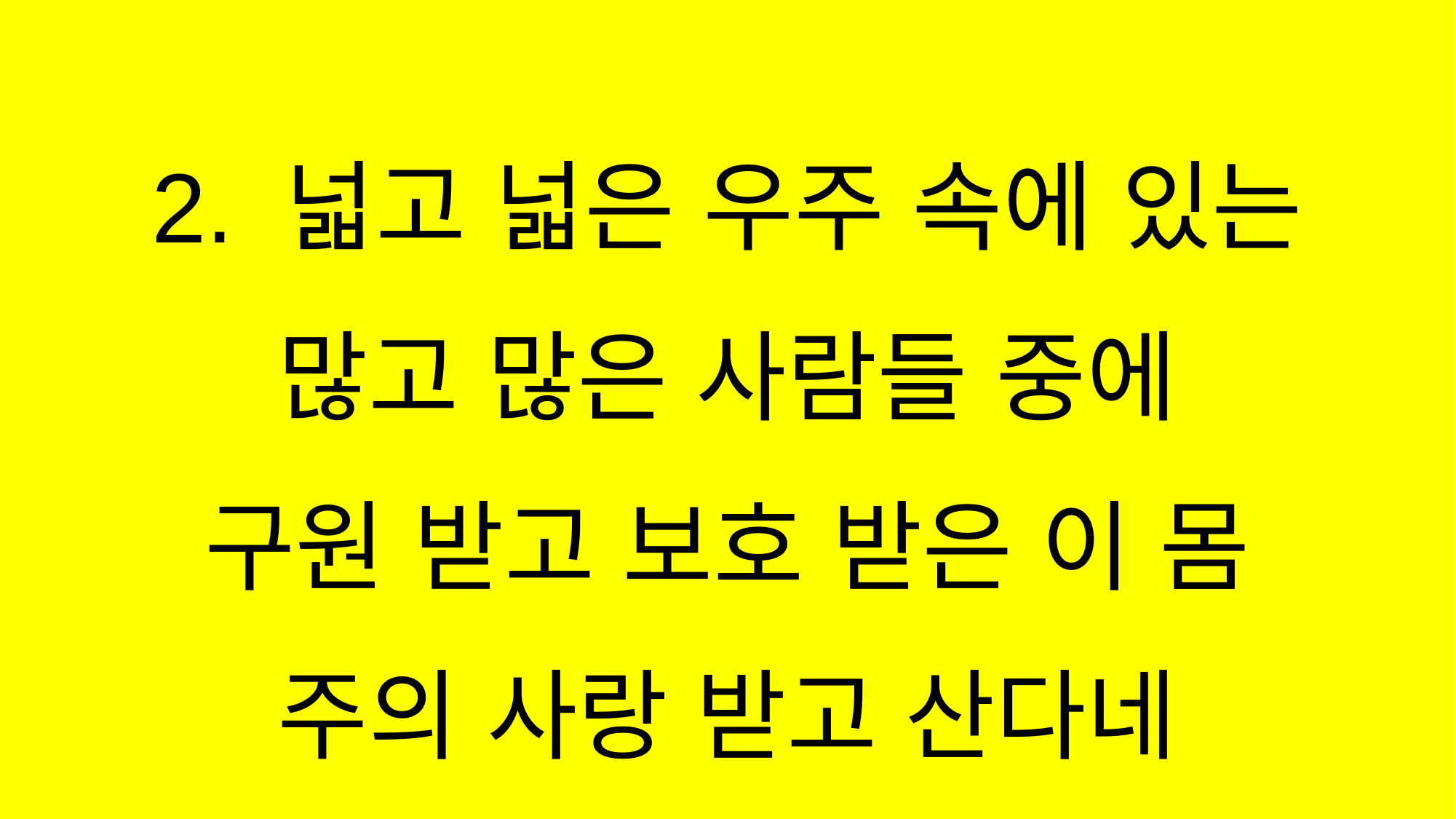

#
2. 넓고 넓은 우주 속에 있는

많고 많은 사람들 중에

구원 받고 보호 받은 이 몸

주의 사랑 받고 산다네